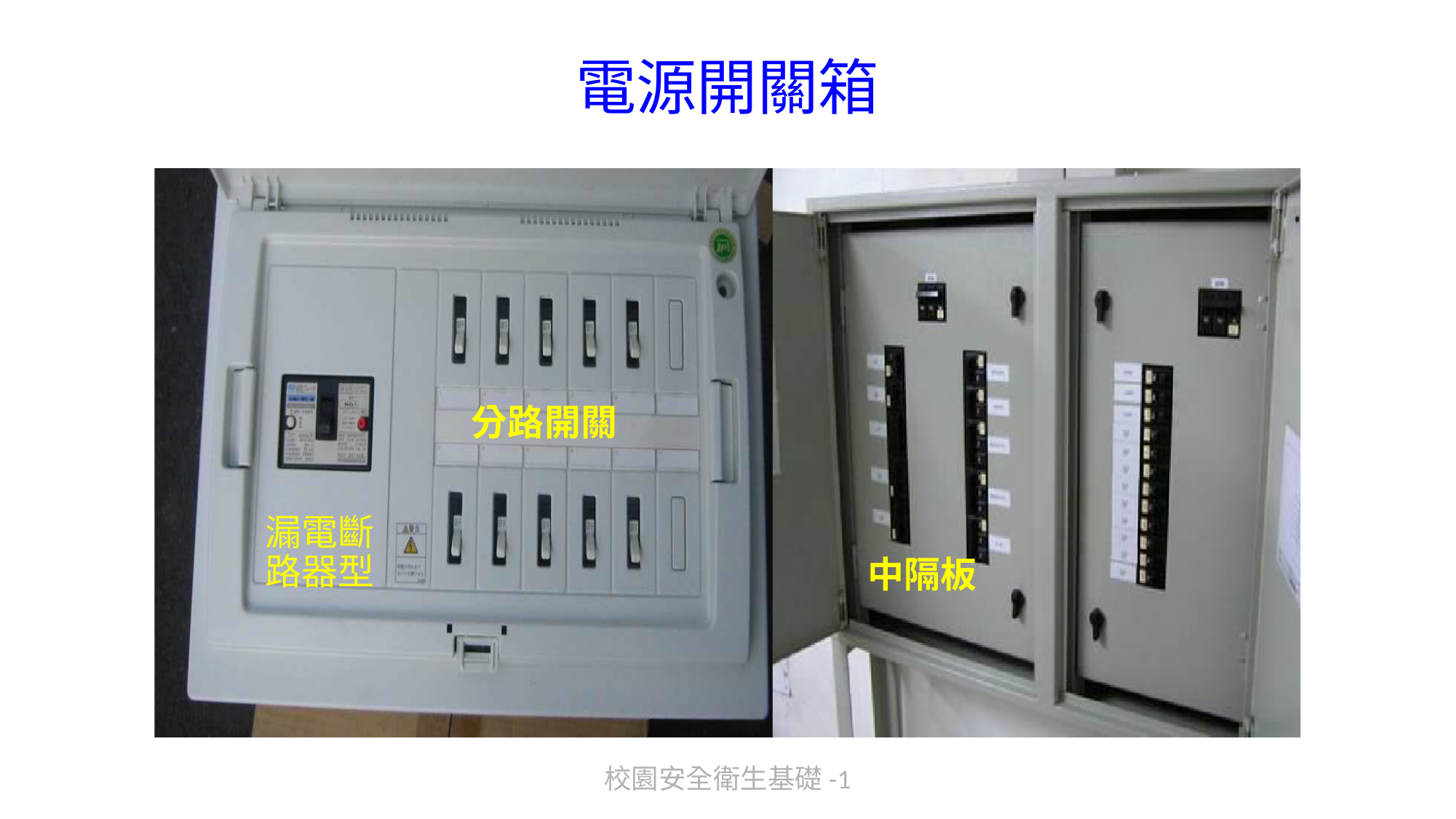

# 電源開關箱

分路開關

漏電斷
路器型
中隔板
校園安全衛生基礎-1
222